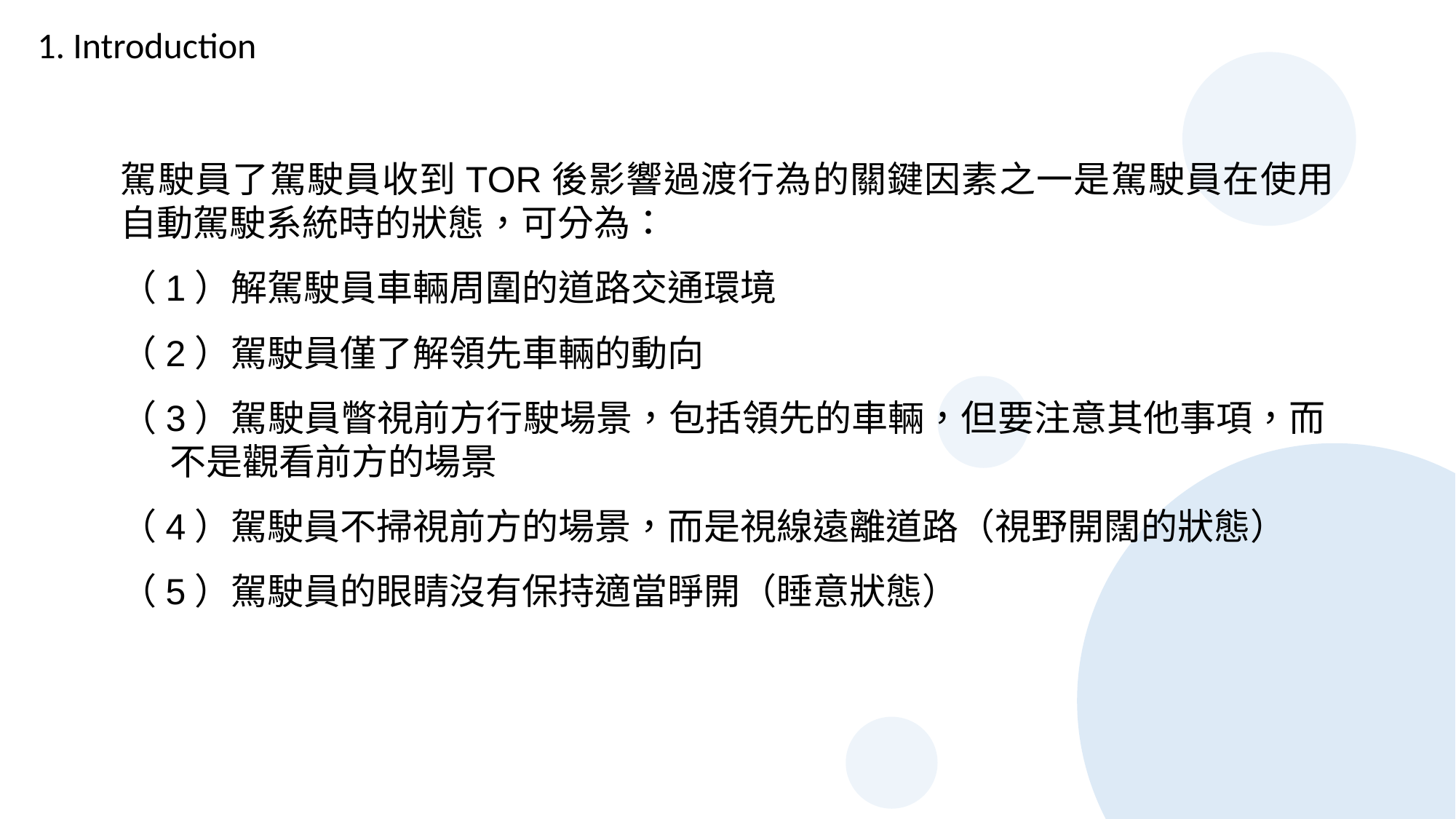

1. Introduction

駕駛員了駕駛員收到TOR後影響過渡行為的關鍵因素之一是駕駛員在使用自動駕駛系統時的狀態，可分為：
（1）解駕駛員車輛周圍的道路交通環境
（2）駕駛員僅了解領先車輛的動向
（3）駕駛員瞥視前方行駛場景，包括領先的車輛，但要注意其他事項，而
      不是觀看前方的場景
（4）駕駛員不掃視前方的場景，而是視線遠離道路（視野開闊的狀態）
（5）駕駛員的眼睛沒有保持適當睜開（睡意狀態）